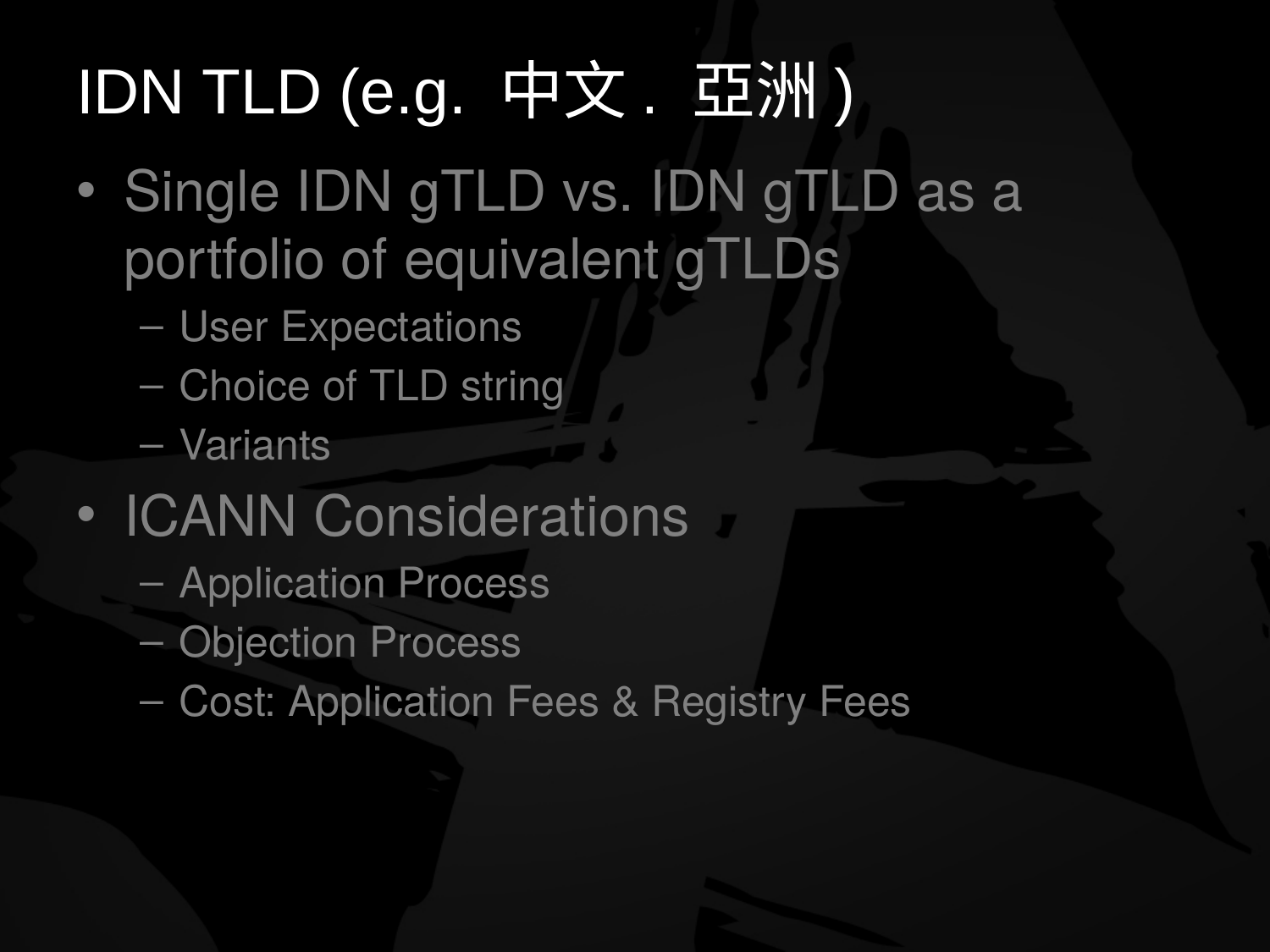

# IDN TLD (e.g. 中文. 亞洲)
Single IDN gTLD vs. IDN gTLD as a portfolio of equivalent gTLDs
User Expectations
Choice of TLD string
Variants
ICANN Considerations
Application Process
Objection Process
Cost: Application Fees & Registry Fees